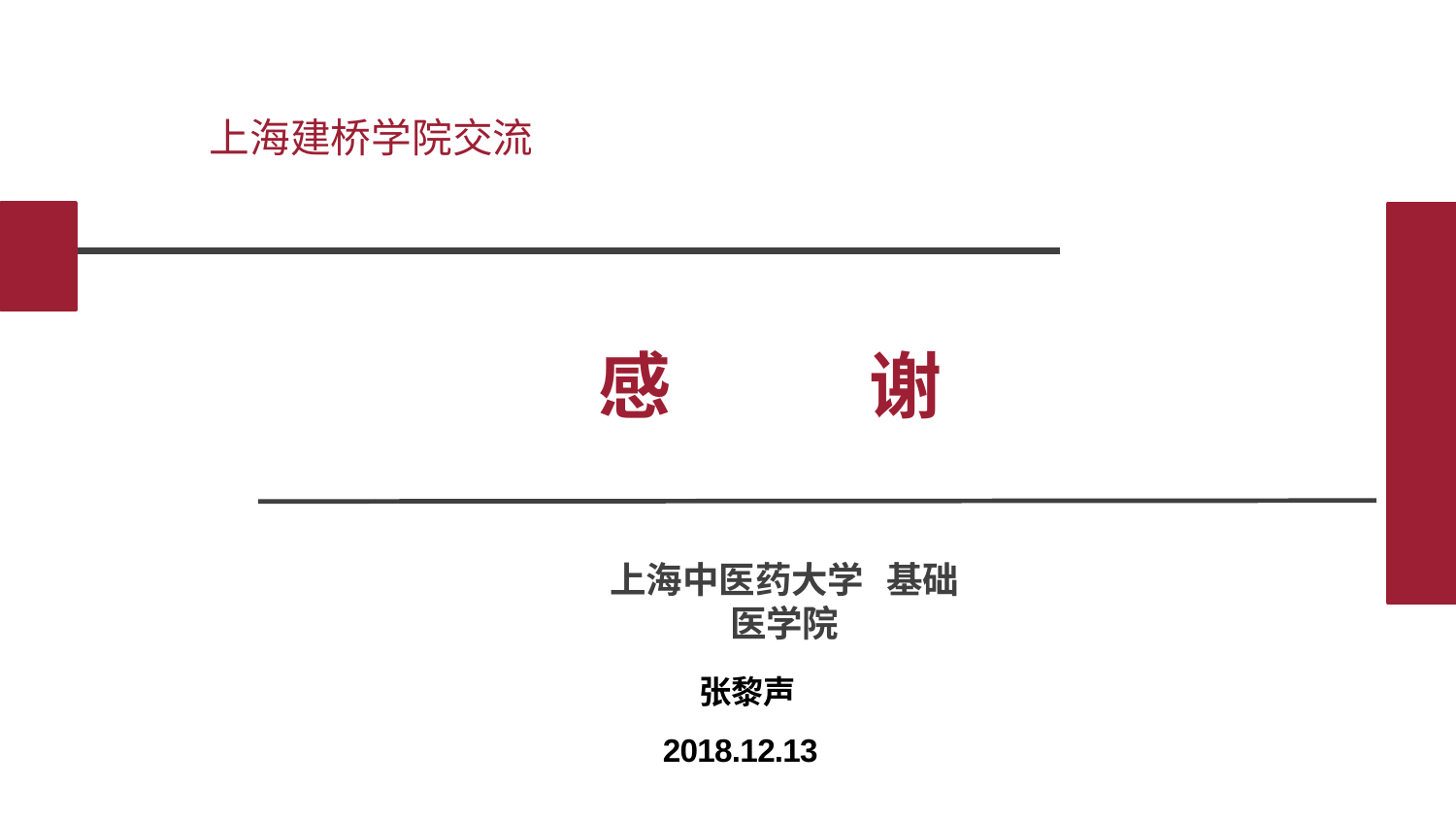

# 上海建桥学院交流

感	谢

上海中医药大学	基础医学院
张黎声
2018.12.13